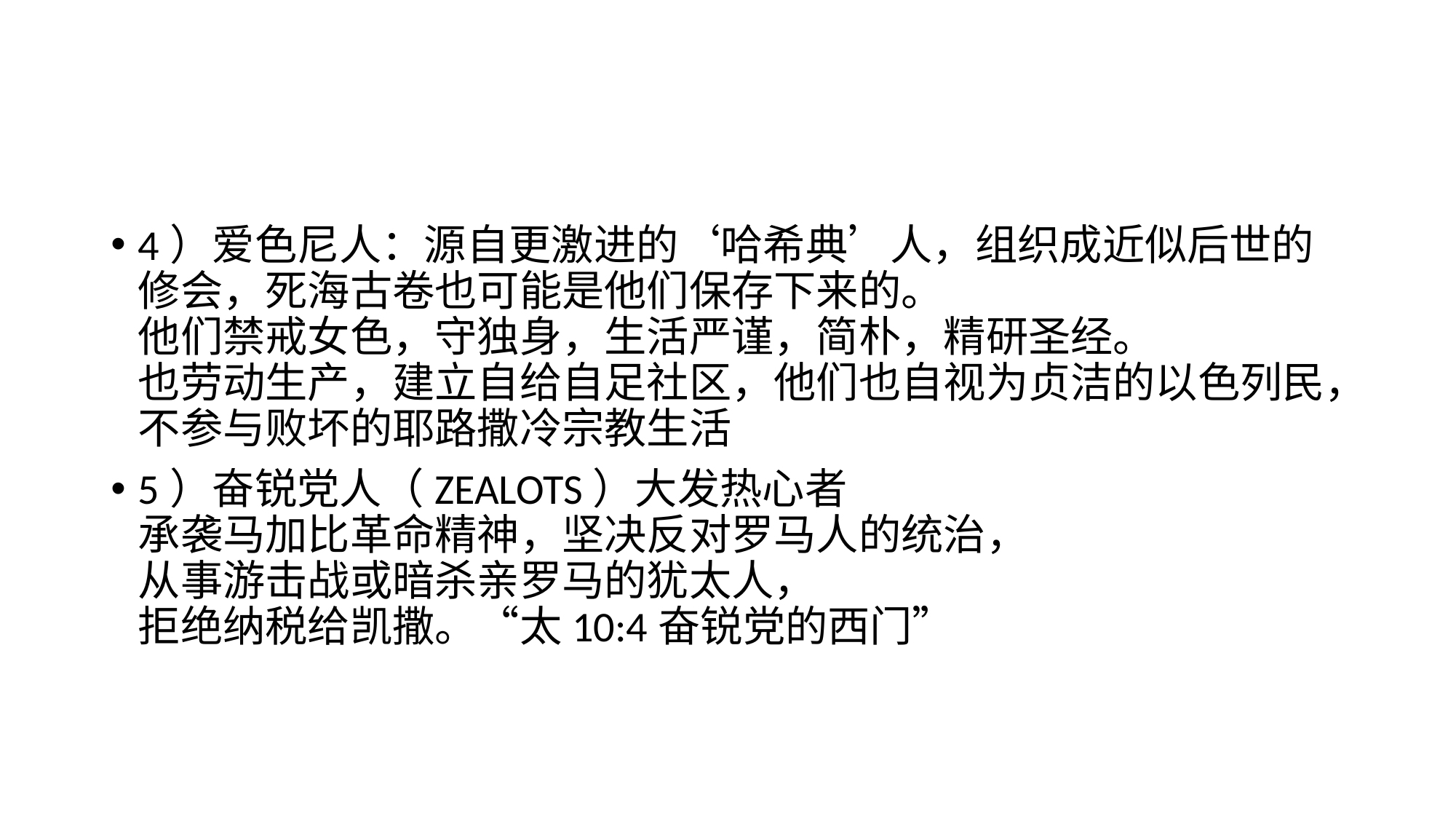

#
4）爱色尼人：源自更激进的‘哈希典’人，组织成近似后世的修会，死海古卷也可能是他们保存下来的。
他们禁戒女色，守独身，生活严谨，简朴，精研圣经。
也劳动生产，建立自给自足社区，他们也自视为贞洁的以色列民，不参与败坏的耶路撒冷宗教生活
5）奋锐党人（ZEALOTS）大发热心者
承袭马加比革命精神，坚决反对罗马人的统治，
从事游击战或暗杀亲罗马的犹太人，
拒绝纳税给凯撒。“太10:4奋锐党的西门”